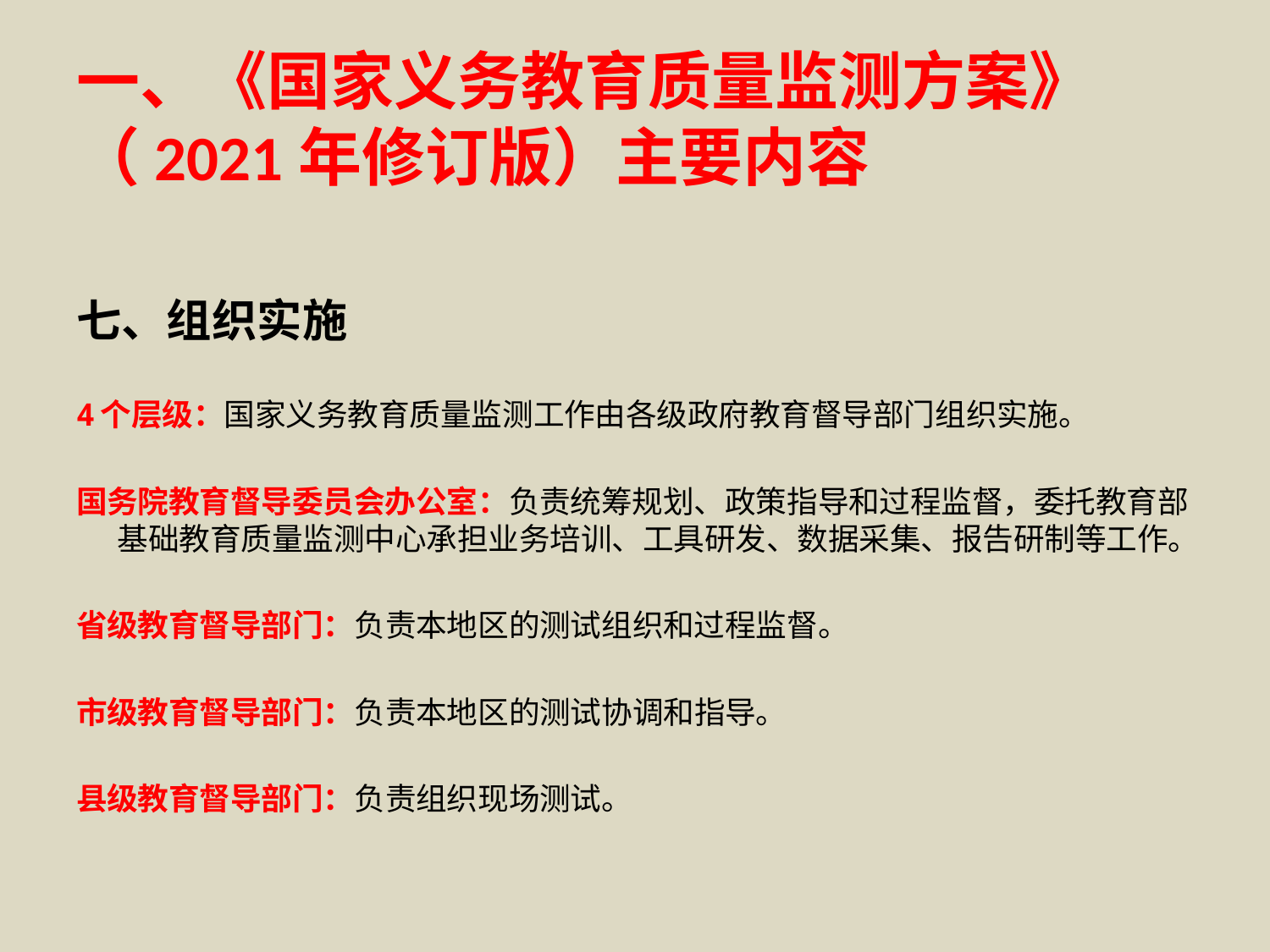

# 一、《国家义务教育质量监测方案》（2021年修订版）主要内容

七、组织实施

4个层级：国家义务教育质量监测工作由各级政府教育督导部门组织实施。

国务院教育督导委员会办公室：负责统筹规划、政策指导和过程监督，委托教育部基础教育质量监测中心承担业务培训、工具研发、数据采集、报告研制等工作。

省级教育督导部门：负责本地区的测试组织和过程监督。

市级教育督导部门：负责本地区的测试协调和指导。

县级教育督导部门：负责组织现场测试。